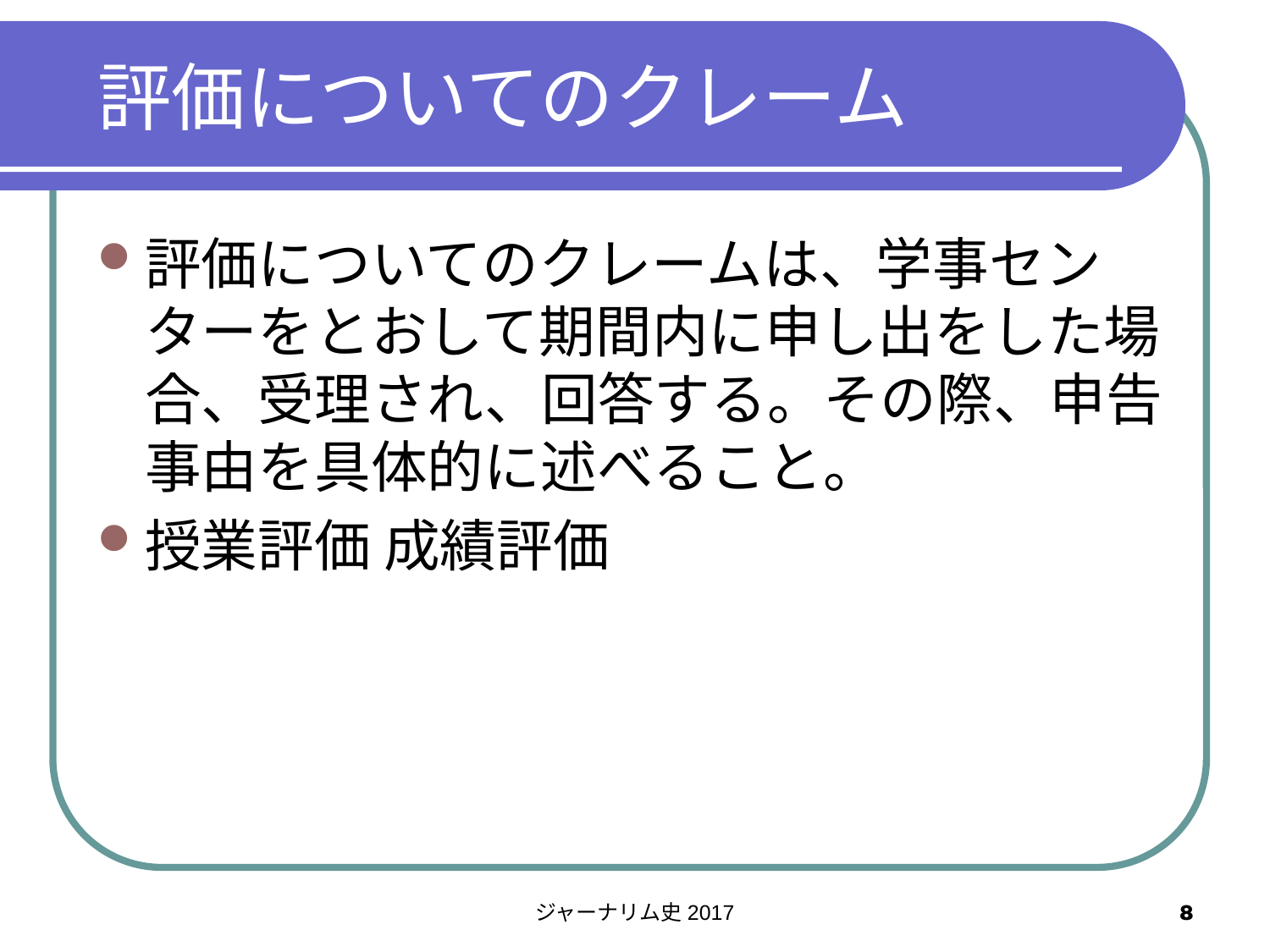

# 評価についてのクレーム
評価についてのクレームは、学事センターをとおして期間内に申し出をした場合、受理され、回答する。その際、申告事由を具体的に述べること。
授業評価 成績評価

ジャーナリム史2017
8